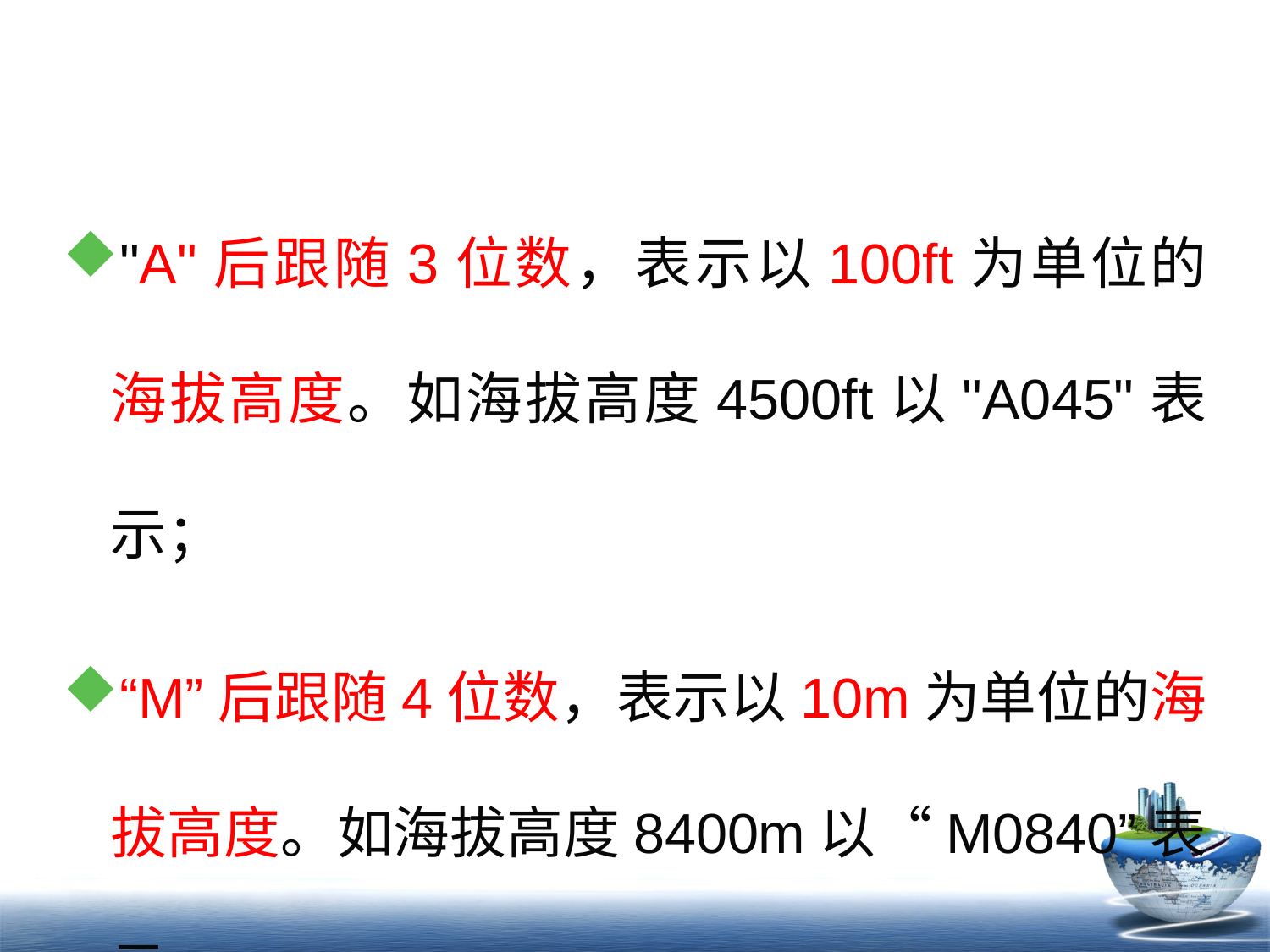

"A"后跟随3位数，表示以100ft为单位的海拔高度。如海拔高度4500ft以"A045"表示；
“M”后跟随4位数，表示以10m为单位的海拔高度。如海拔高度8400m以“M0840”表示。